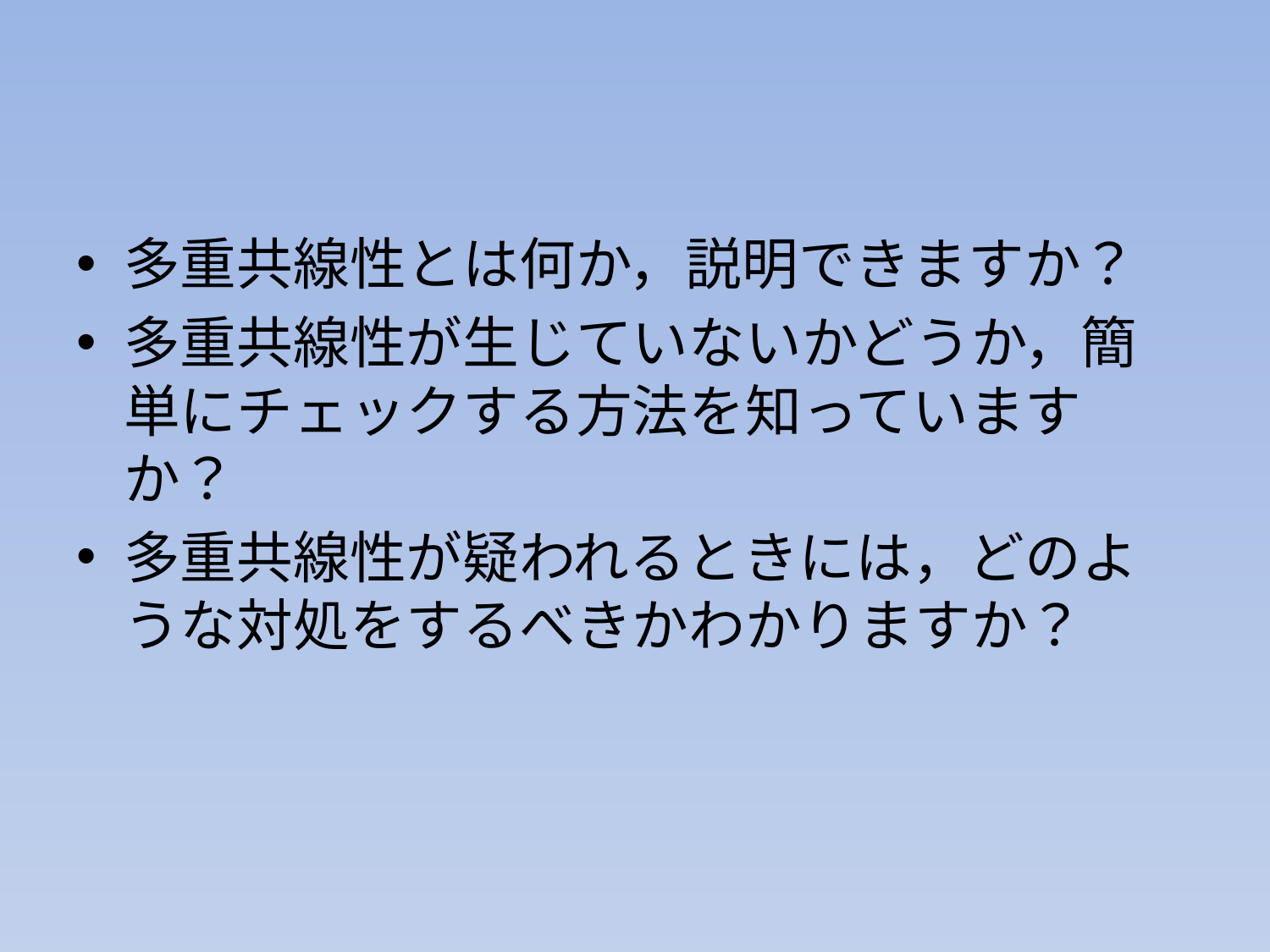

#
多重共線性とは何か，説明できますか？
多重共線性が生じていないかどうか，簡単にチェックする方法を知っていますか？
多重共線性が疑われるときには，どのような対処をするべきかわかりますか？